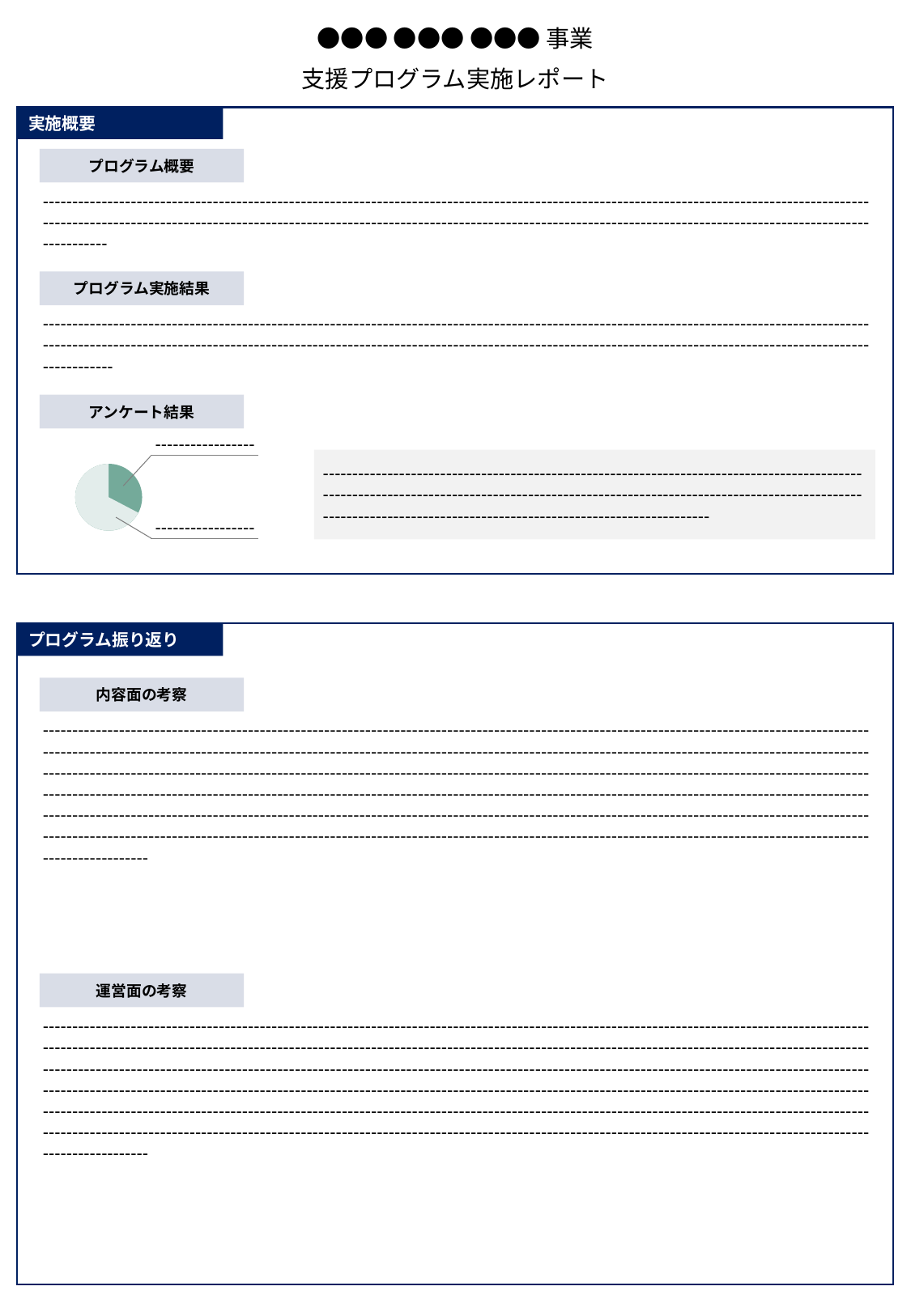

# ●●● ●●● ●●●事業
支援プログラム実施レポート
実施概要

プログラム概要
-----------------------------------------------------------------------------------------------------------------------------------------------------------------------------------------------------------------------------------------------------------------------------------------------------
プログラム実施結果
------------------------------------------------------------------------------------------------------------------------------------------------------------------------------------------------------------------------------------------------------------------------------------------------------
アンケート結果
-----------------

----------------------------------------------------------------------------------------------------------------------------------------------------------------------------------------------------------------------------------------------------------

-----------------

プログラム振り返り

内容面の考察
------------------------------------------------------------------------------------------------------------------------------------------------------------------------------------------------------------------------------------------------------------------------------------------------------------------------------------------------------------------------------------------------------------------------------------------------------------------------------------------------------------------------------------------------------------------------------------------------------------------------------------------------------------------------------------------------------------------------------------------------------------------------------------------------------------------------------------------------------------------------------------------------
運営面の考察
------------------------------------------------------------------------------------------------------------------------------------------------------------------------------------------------------------------------------------------------------------------------------------------------------------------------------------------------------------------------------------------------------------------------------------------------------------------------------------------------------------------------------------------------------------------------------------------------------------------------------------------------------------------------------------------------------------------------------------------------------------------------------------------------------------------------------------------------------------------------------------------------